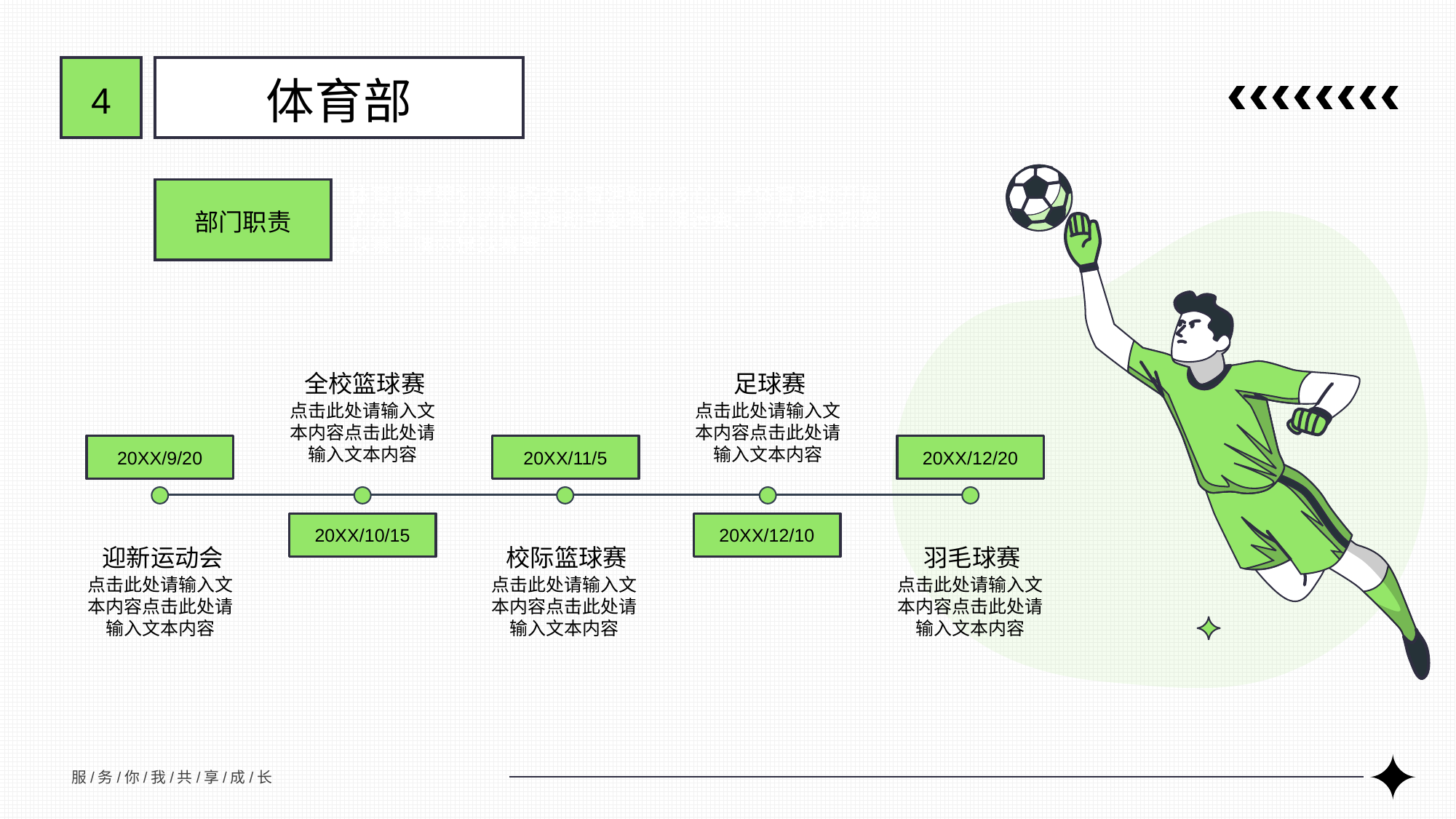

4
体育部

部门职责
体育部是策划学院各类体育活动的核心，是体育活动开展的先锋。主办的体育活动主要有：院运会、学生会内部篮球赛、院内足球赛等。

全校篮球赛
足球赛
点击此处请输入文本内容点击此处请输入文本内容
点击此处请输入文本内容点击此处请输入文本内容
20XX/9/20
20XX/11/5
20XX/12/20

20XX/10/15
20XX/12/10
迎新运动会
校际篮球赛
羽毛球赛
点击此处请输入文本内容点击此处请输入文本内容
点击此处请输入文本内容点击此处请输入文本内容
点击此处请输入文本内容点击此处请输入文本内容